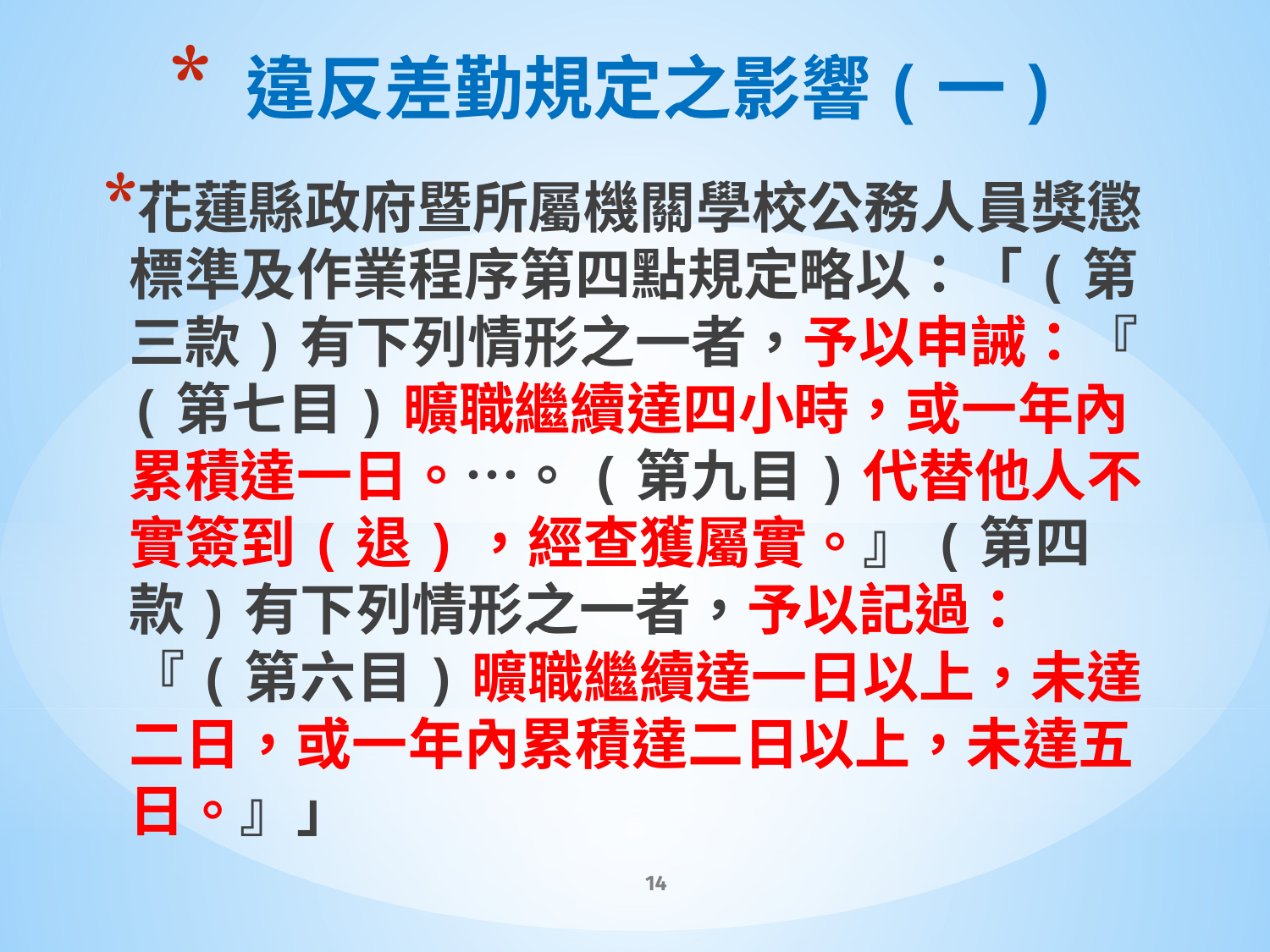

# 違反差勤規定之影響(一)
花蓮縣政府暨所屬機關學校公務人員獎懲標準及作業程序第四點規定略以：「(第三款)有下列情形之一者，予以申誡：『 (第七目)曠職繼續達四小時，或一年內累積達一日。…。(第九目)代替他人不實簽到(退)，經查獲屬實。』(第四款)有下列情形之一者，予以記過：『(第六目)曠職繼續達一日以上，未達二日，或一年內累積達二日以上，未達五日。』」

14